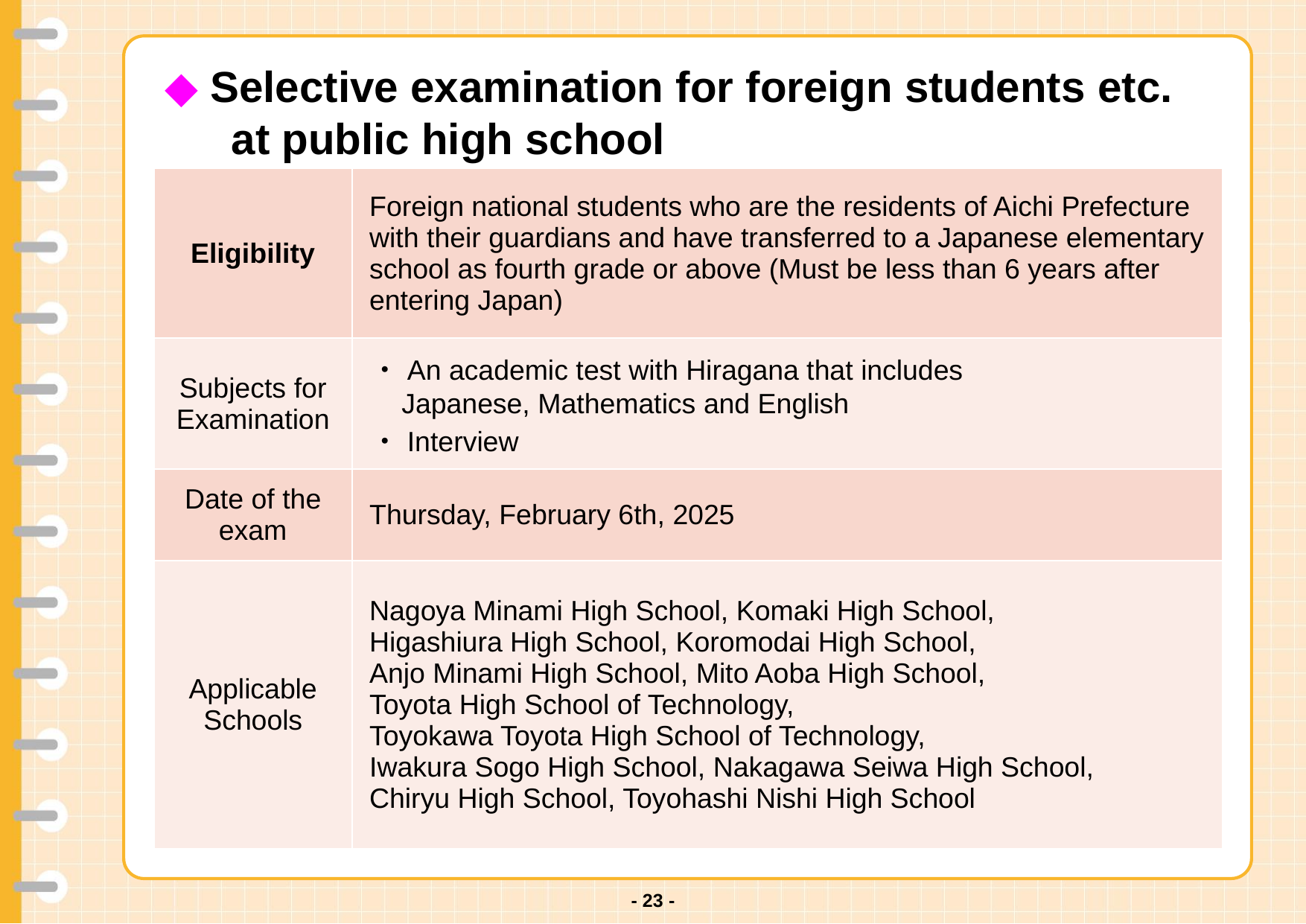

v
◆ Selective examination for foreign students etc. at public high school
| Eligibility | Foreign national students who are the residents of Aichi Prefecture with their guardians and have transferred to a Japanese elementary school as fourth grade or above (Must be less than 6 years after entering Japan) |
| --- | --- |
| Subjects for Examination | ・An academic test with Hiragana that includes Japanese, Mathematics and English ・Interview |
| Date of the exam | Thursday, February 6th, 2025 |
| Applicable Schools | Nagoya Minami High School, Komaki High School, Higashiura High School, Koromodai High School, Anjo Minami High School, Mito Aoba High School, Toyota High School of Technology, Toyokawa Toyota High School of Technology, Iwakura Sogo High School, Nakagawa Seiwa High School, Chiryu High School, Toyohashi Nishi High School |
- 23 -